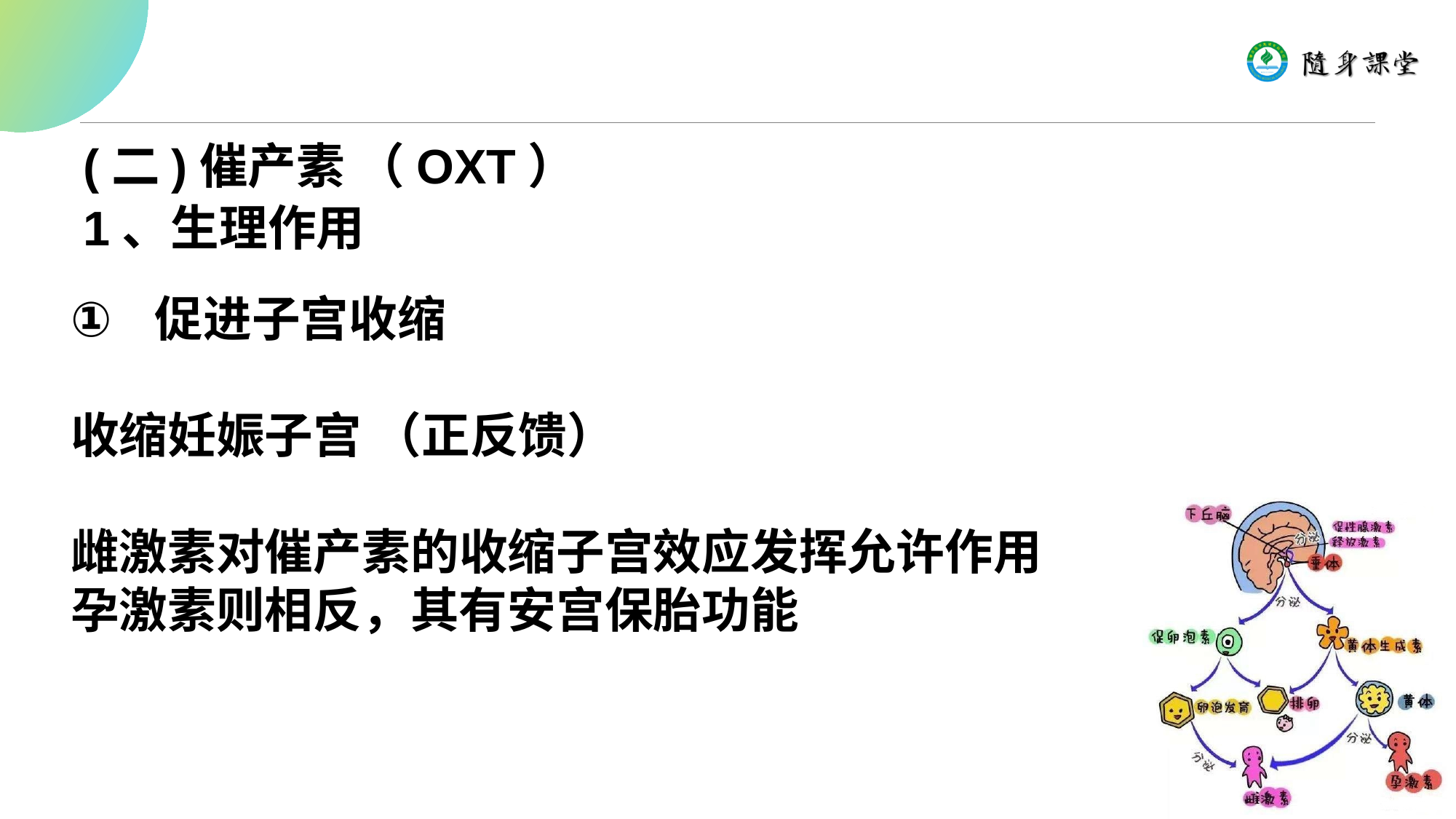

(二)催产素 （OXT）
1、生理作用

 促进子宫收缩

收缩妊娠子宫 （正反馈）

雌激素对催产素的收缩子宫效应发挥允许作用
孕激素则相反，其有安宫保胎功能